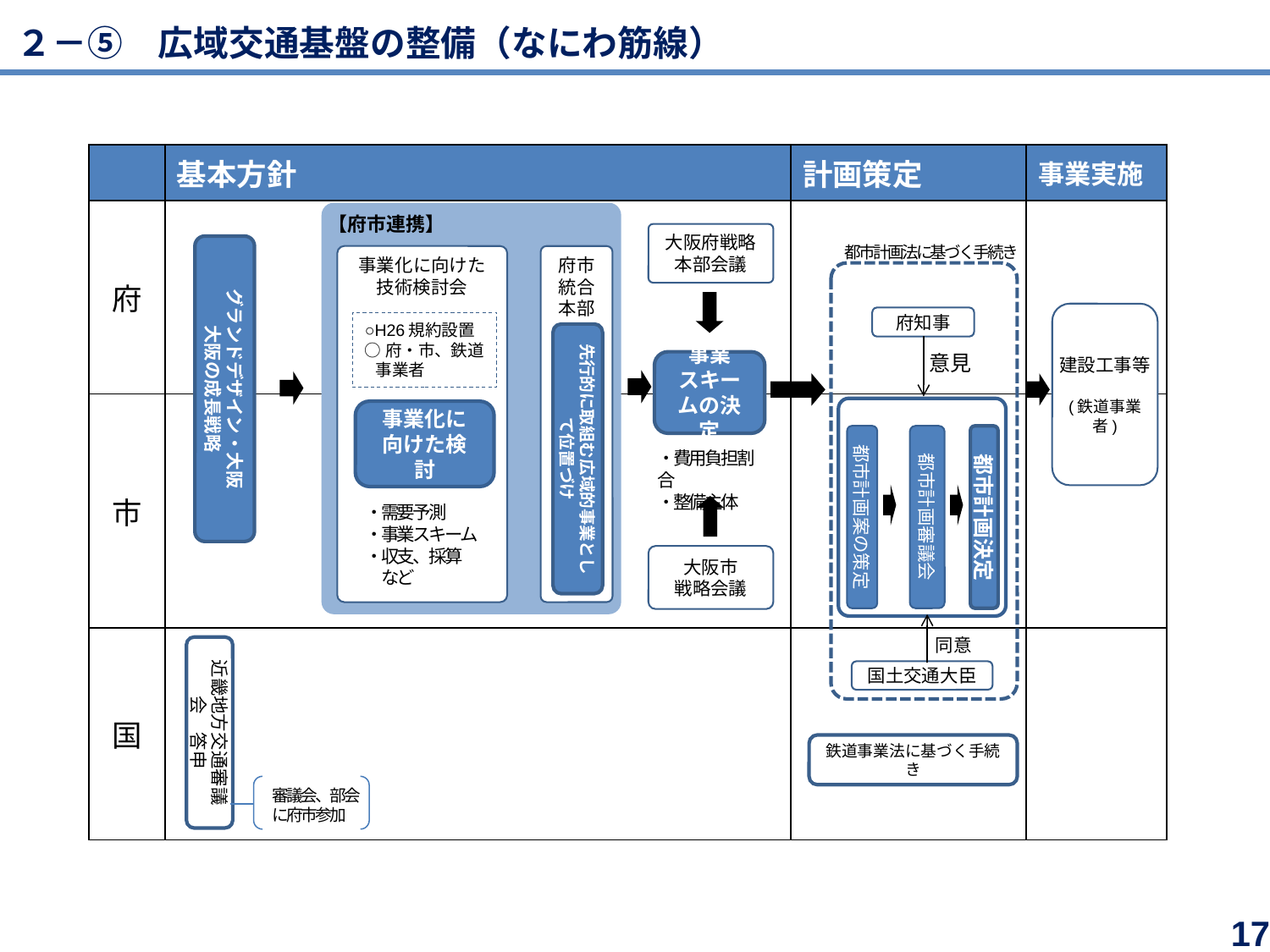

２－⑤　広域交通基盤の整備（なにわ筋線）
|  | 基本方針 | 計画策定 | 事業実施 |
| --- | --- | --- | --- |
| 府 |  |  |  |
| 市 |  |  |  |
| 国 |  |  |  |
【府市連携】

大阪府戦略本部会議
都市計画法に基づく手続き
グランドデザイン・大阪
大阪の成長戦略
事業化に向けた
技術検討会
府市統合本部

建設工事等

(鉄道事業者)
府知事
○H26規約設置
○府・市、鉄道事業者
先行的に取組む広域的事業として位置づけ
意見
事業
スキームの決定

事業化に
向けた検討
都市計画案の策定
都市計画審議会
都市計画決定
・費用負担割合
・整備主体

・需要予測
・事業スキーム
・収支、採算
　など

大阪市
戦略会議
同意
近畿地方交通審議会　答申
国土交通大臣
鉄道事業法に基づく手続き

審議会、部会に府市参加
17